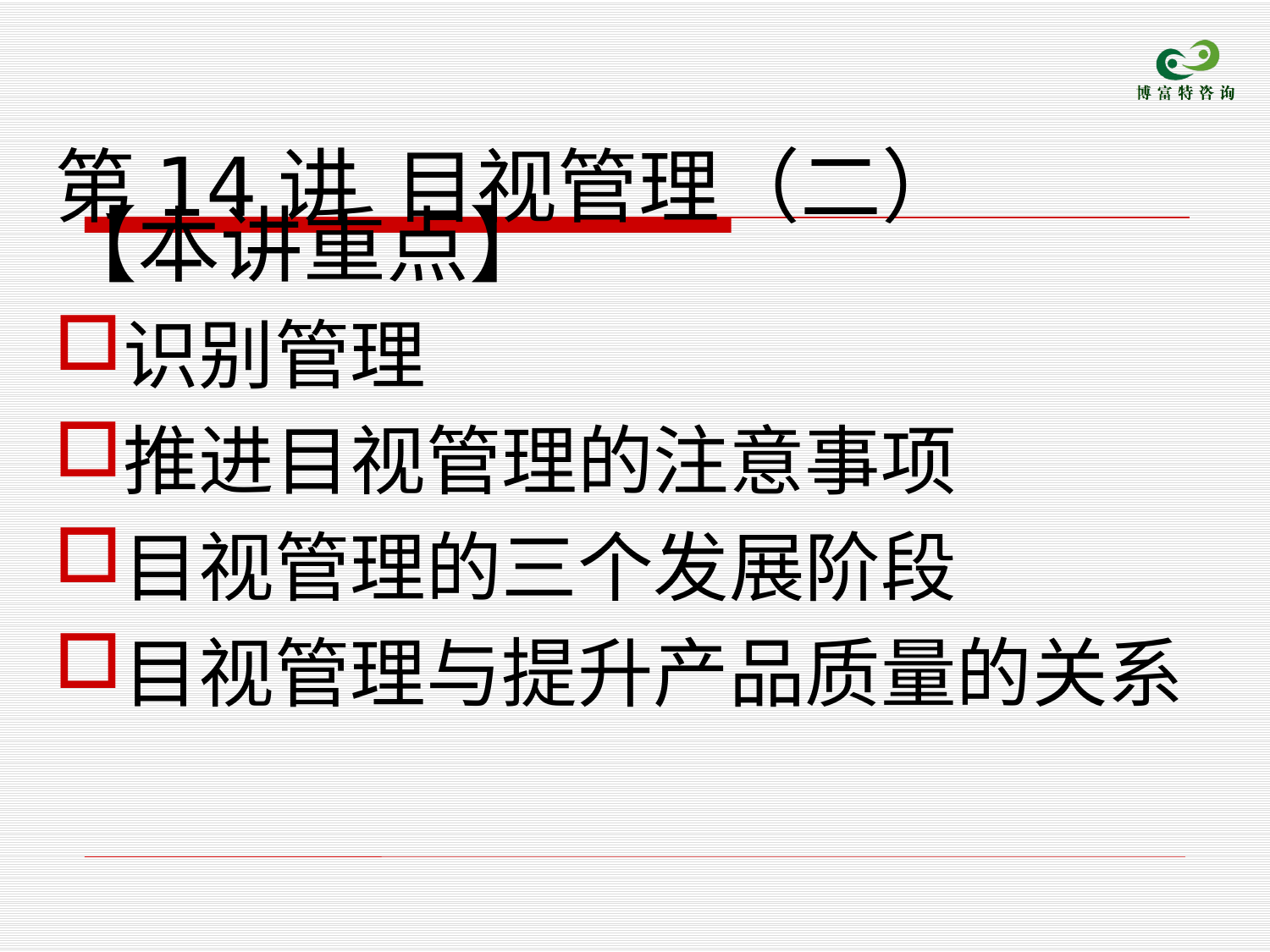

# 第14讲  目视管理（二）

【本讲重点】
识别管理
推进目视管理的注意事项
目视管理的三个发展阶段
目视管理与提升产品质量的关系
505